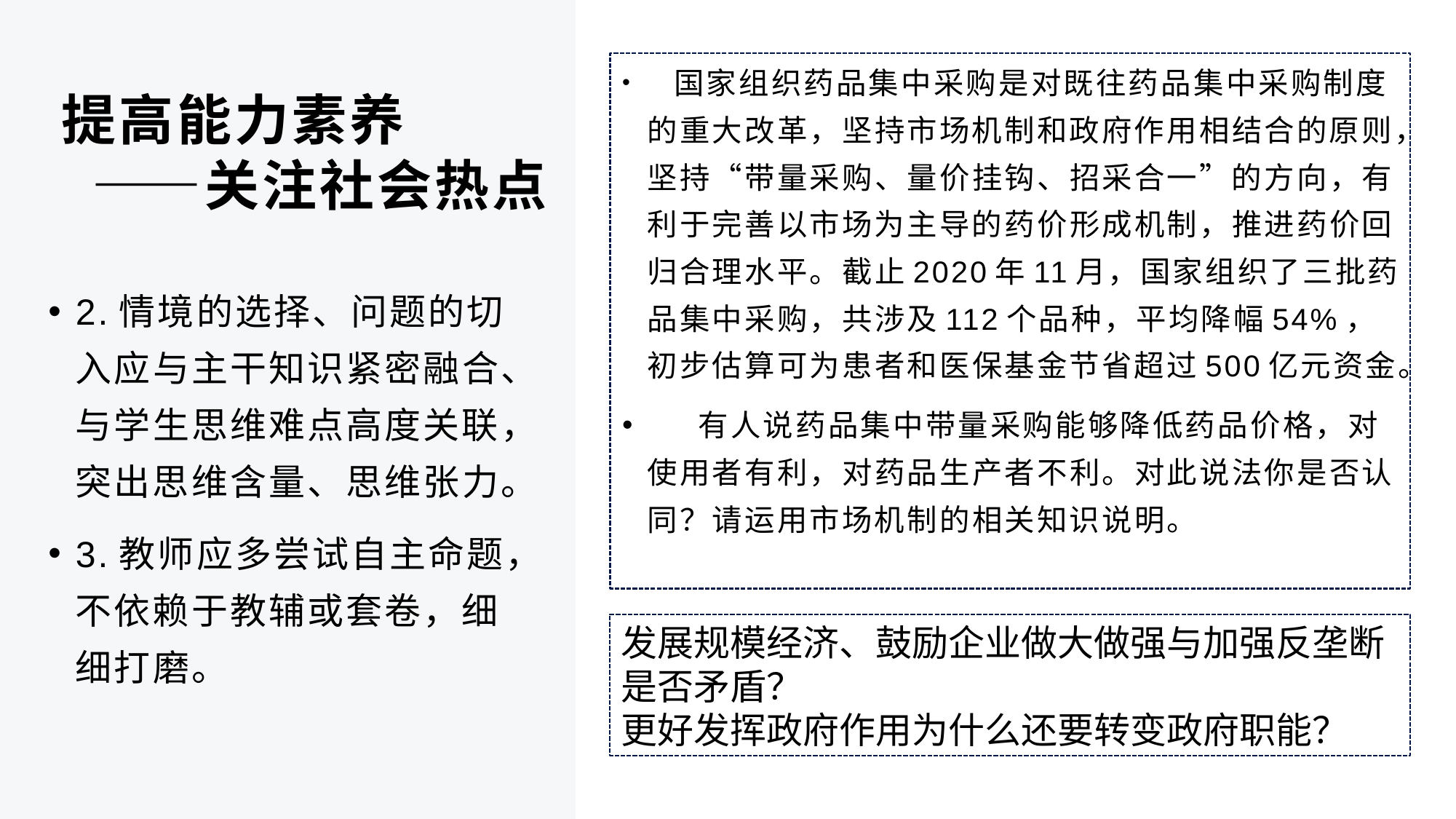

国家组织药品集中采购是对既往药品集中采购制度的重大改革，坚持市场机制和政府作用相结合的原则，坚持“带量采购、量价挂钩、招采合一”的方向，有利于完善以市场为主导的药价形成机制，推进药价回归合理水平。截止2020年11月，国家组织了三批药品集中采购，共涉及112个品种，平均降幅54%，初步估算可为患者和医保基金节省超过500亿元资金。
     有人说药品集中带量采购能够降低药品价格，对使用者有利，对药品生产者不利。对此说法你是否认同？请运用市场机制的相关知识说明。
# 提高能力素养 ——关注社会热点
2.情境的选择、问题的切入应与主干知识紧密融合、与学生思维难点高度关联，突出思维含量、思维张力。
3.教师应多尝试自主命题，不依赖于教辅或套卷，细细打磨。

发展规模经济、鼓励企业做大做强与加强反垄断是否矛盾？
更好发挥政府作用为什么还要转变政府职能？